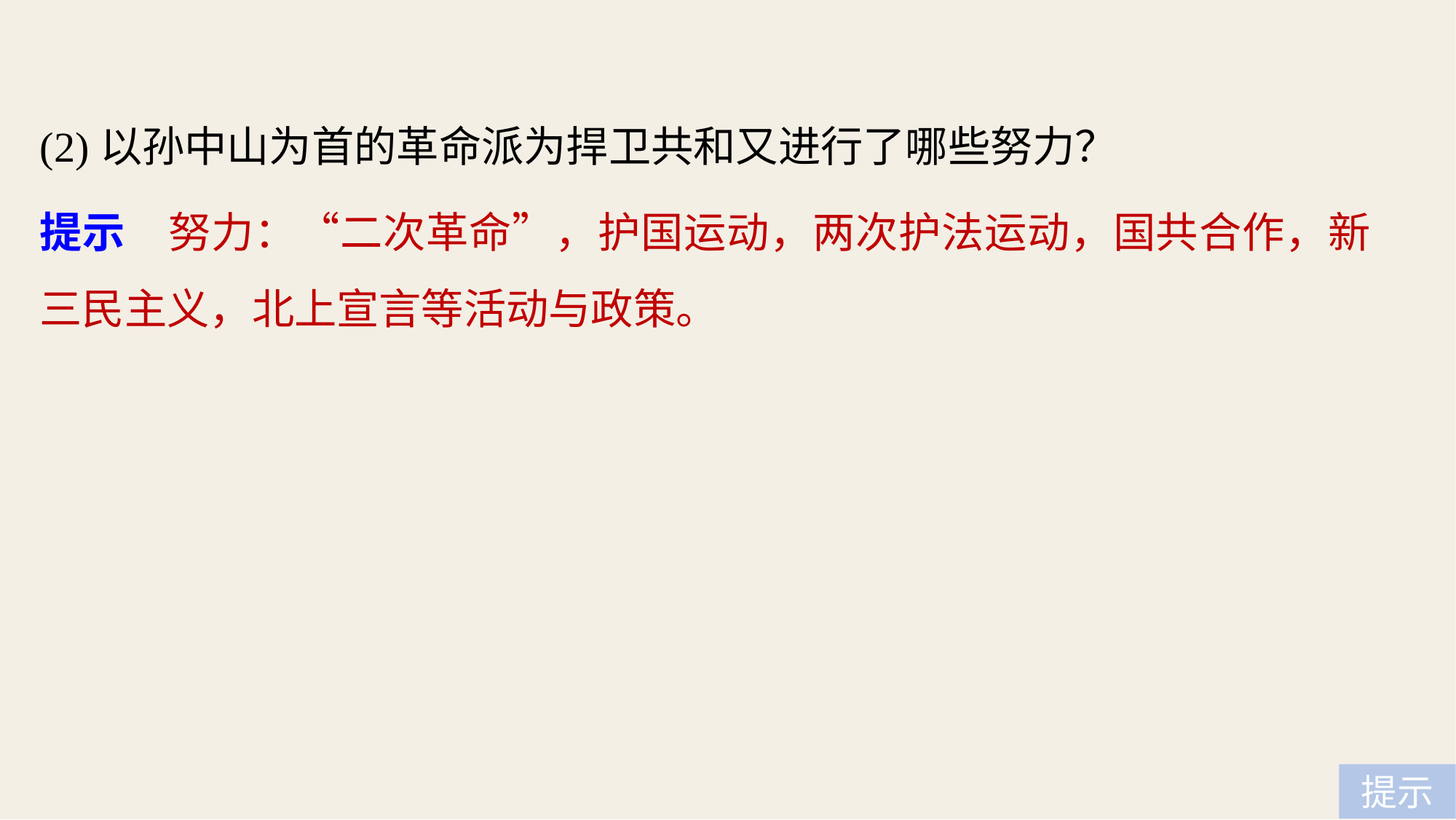

(2)以孙中山为首的革命派为捍卫共和又进行了哪些努力？
提示　努力：“二次革命”，护国运动，两次护法运动，国共合作，新三民主义，北上宣言等活动与政策。
提示